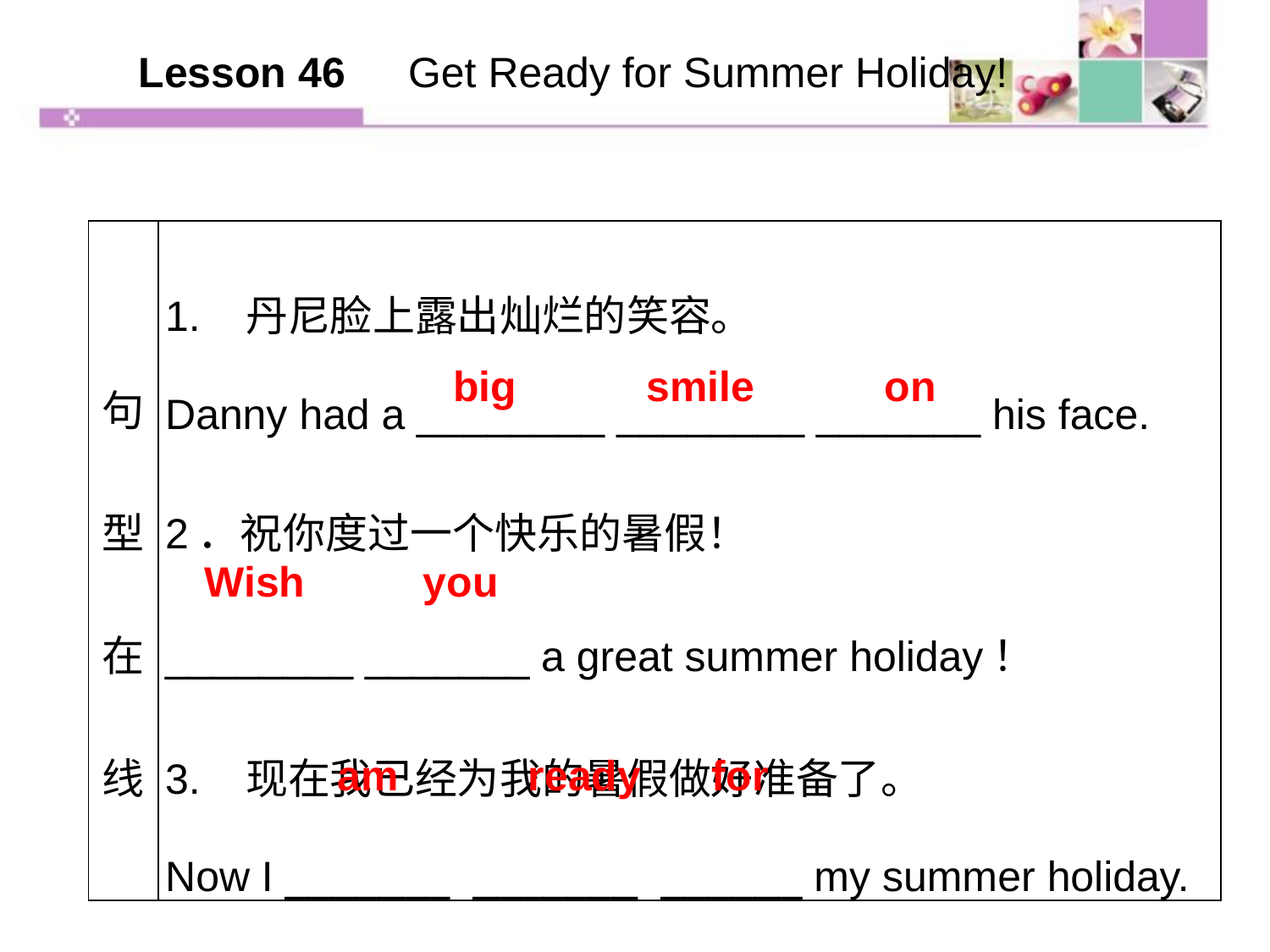

Lesson 46　Get Ready for Summer Holiday!
| 句型在线 | 1. 丹尼脸上露出灿烂的笑容。 Danny had a \_\_\_\_\_\_\_\_ \_\_\_\_\_\_\_\_ \_\_\_\_\_\_\_ his face. 2．祝你度过一个快乐的暑假！ \_\_\_\_\_\_\_\_ \_\_\_\_\_\_\_ a great summer holiday！ 3. 现在我已经为我的暑假做好准备了。 Now I \_\_\_\_\_\_\_ \_\_\_\_\_\_\_ \_\_\_\_\_\_ my summer holiday. |
| --- | --- |
big           smile           on
Wish          you
am           ready      for